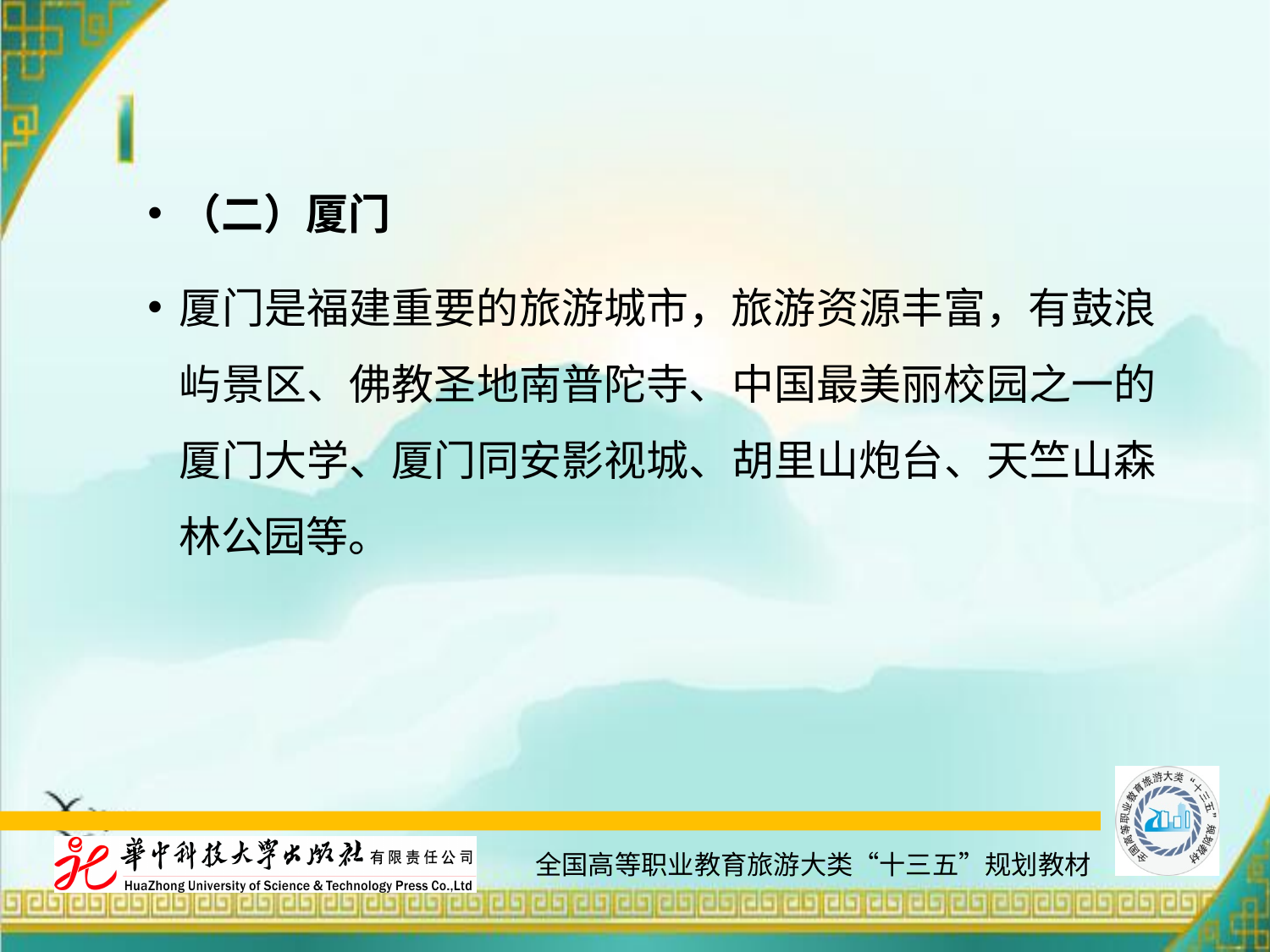

#
（二）厦门
厦门是福建重要的旅游城市，旅游资源丰富，有鼓浪屿景区、佛教圣地南普陀寺、中国最美丽校园之一的厦门大学、厦门同安影视城、胡里山炮台、天竺山森林公园等。